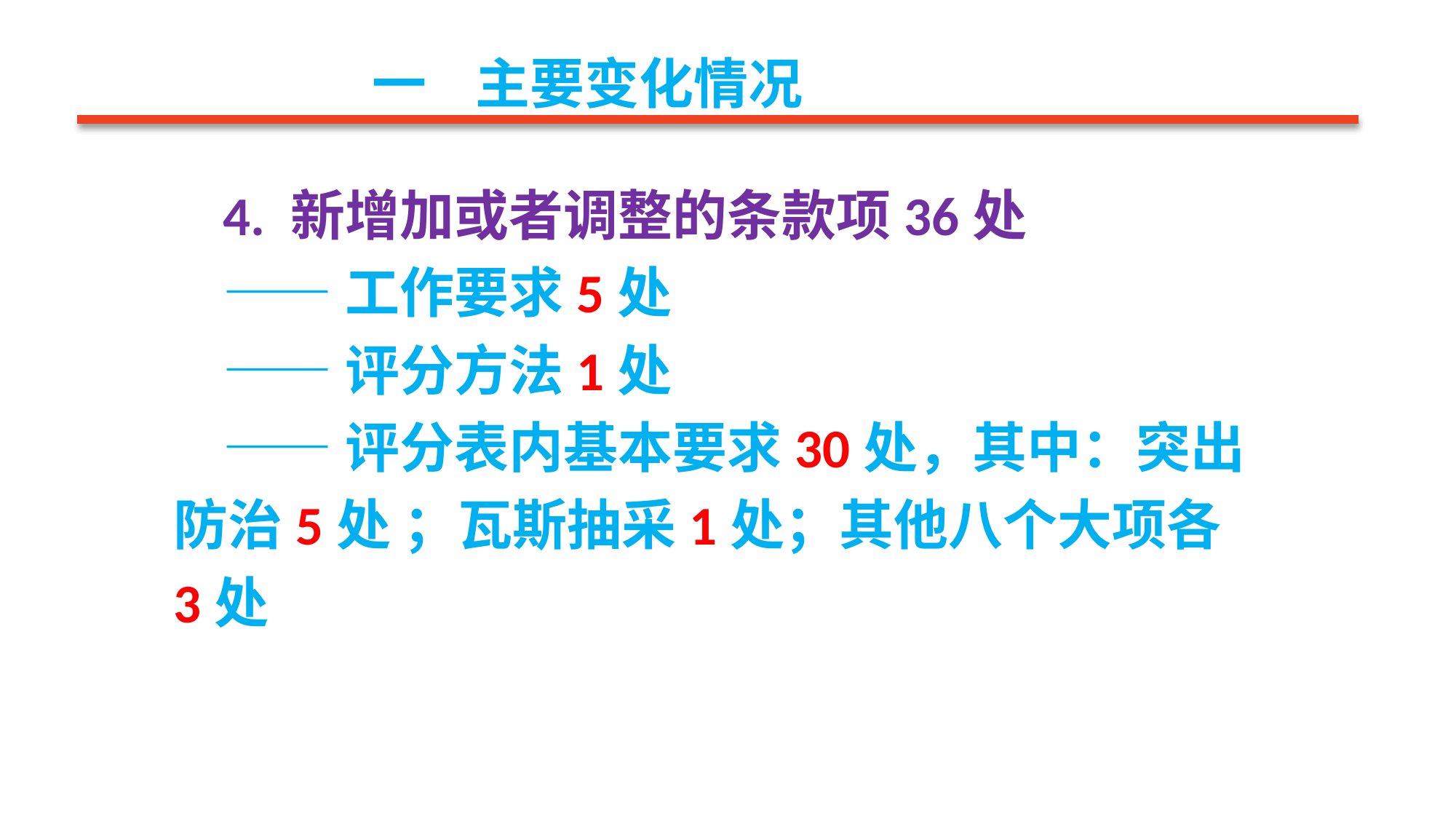

一    主要变化情况
    4. 新增加或者调整的条款项36处
    ——工作要求5处
    ——评分方法1处
    ——评分表内基本要求30处，其中：突出防治5处 ；瓦斯抽采1处；其他八个大项各 3处